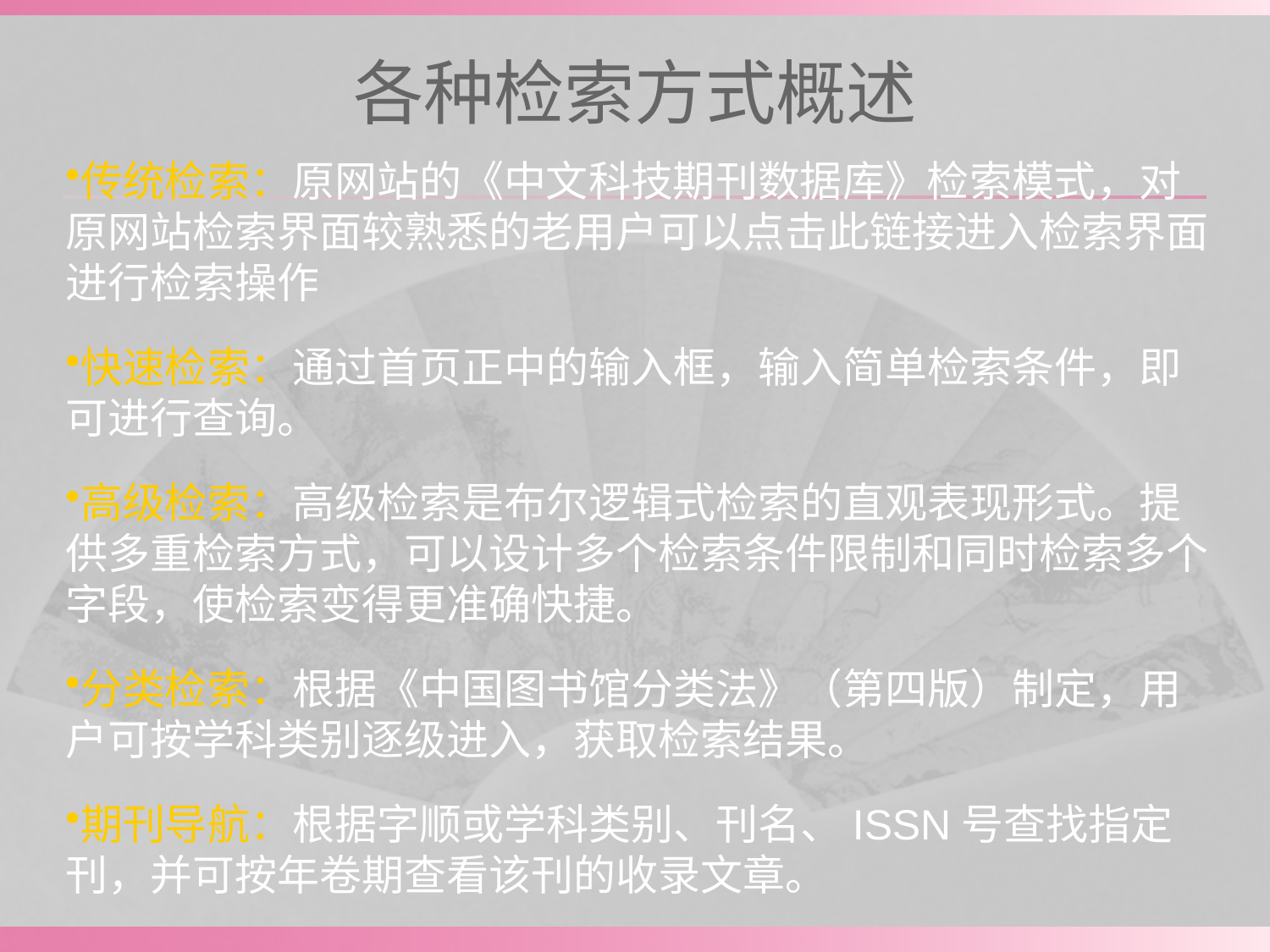

# 各种检索方式概述
传统检索：原网站的《中文科技期刊数据库》检索模式，对原网站检索界面较熟悉的老用户可以点击此链接进入检索界面进行检索操作
快速检索：通过首页正中的输入框，输入简单检索条件，即可进行查询。
高级检索：高级检索是布尔逻辑式检索的直观表现形式。提供多重检索方式，可以设计多个检索条件限制和同时检索多个字段，使检索变得更准确快捷。
分类检索：根据《中国图书馆分类法》（第四版）制定，用户可按学科类别逐级进入，获取检索结果。
期刊导航：根据字顺或学科类别、刊名、ISSN号查找指定刊，并可按年卷期查看该刊的收录文章。